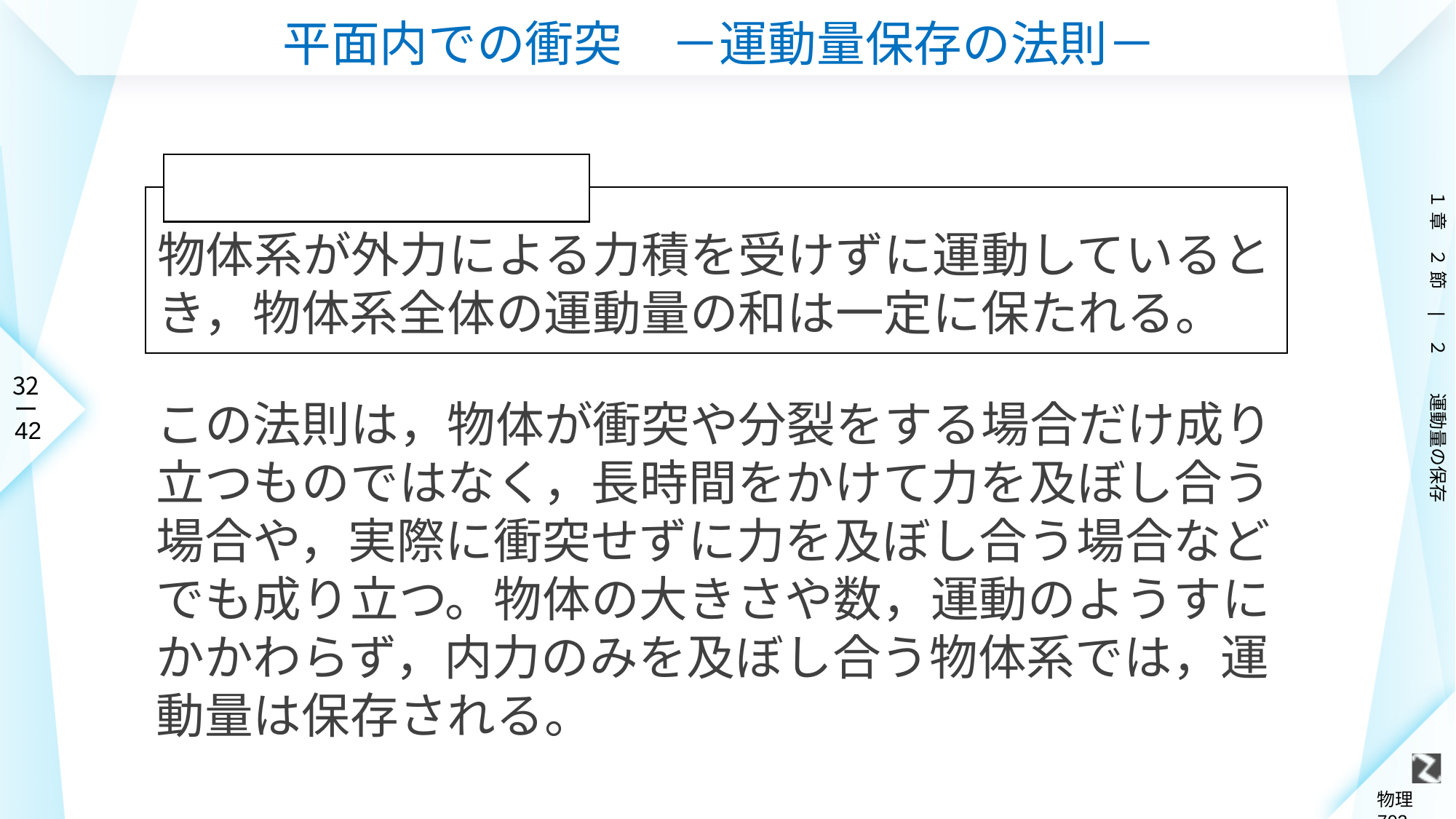

# 平面内での衝突　－運動量保存の法則－

運動量保存の法則

物体系が外力による力積を受けずに運動しているとき，物体系全体の運動量の和は一定に保たれる。
この法則は，物体が衝突や分裂をする場合だけ成り立つものではなく，長時間をかけて力を及ぼし合う場合や，実際に衝突せずに力を及ぼし合う場合などでも成り立つ。物体の大きさや数，運動のようすにかかわらず，内力のみを及ぼし合う物体系では，運動量は保存される。